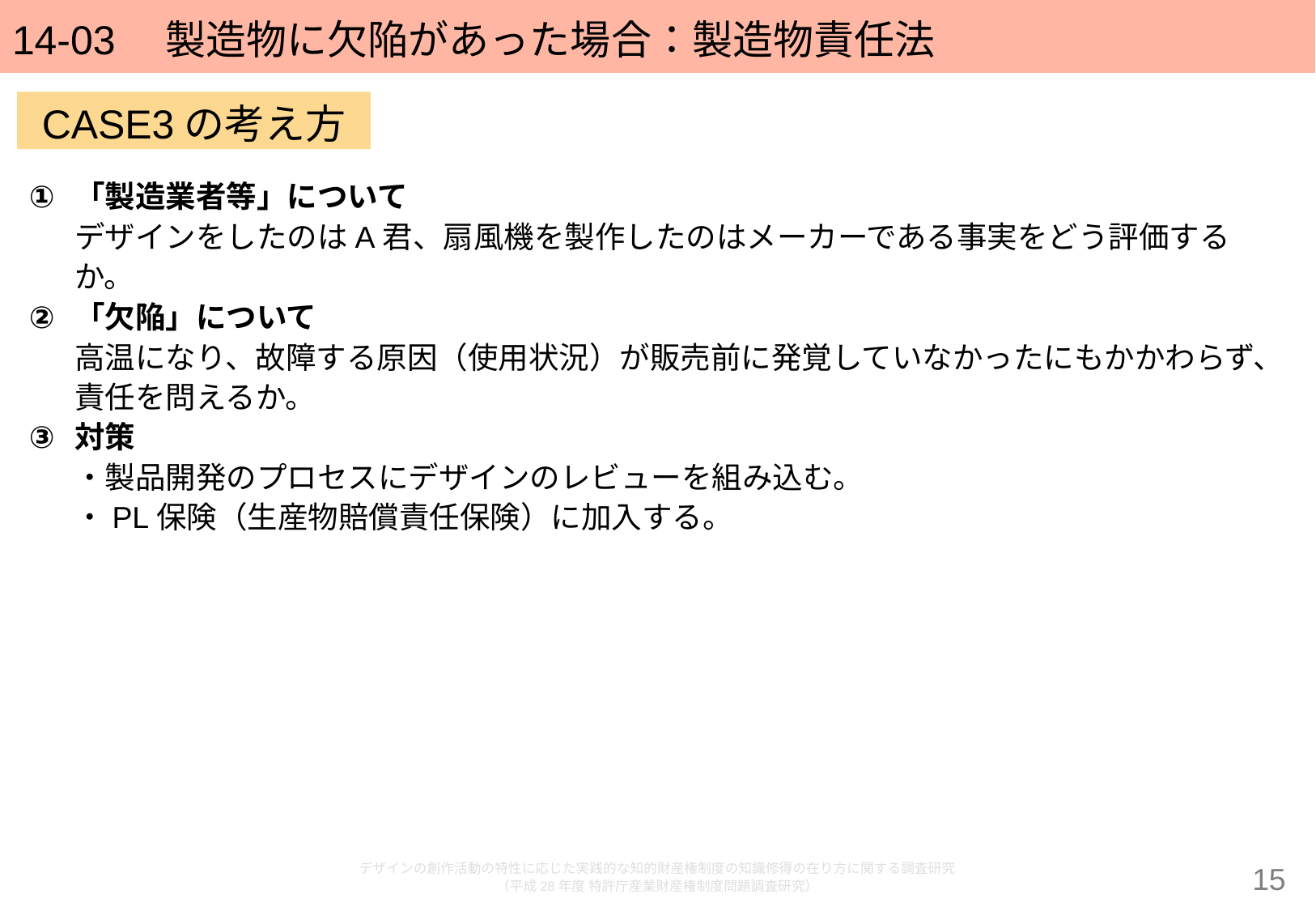

# 14-03　製造物に欠陥があった場合：製造物責任法
CASE3の考え方
「製造業者等」について
デザインをしたのはA君、扇風機を製作したのはメーカーである事実をどう評価するか。
「欠陥」について
高温になり、故障する原因（使用状況）が販売前に発覚していなかったにもかかわらず、責任を問えるか。
対策
・製品開発のプロセスにデザインのレビューを組み込む。
・PL保険（生産物賠償責任保険）に加入する。
デザインの創作活動の特性に応じた実践的な知的財産権制度の知識修得の在り方に関する調査研究
（平成28年度 特許庁産業財産権制度問題調査研究）
15